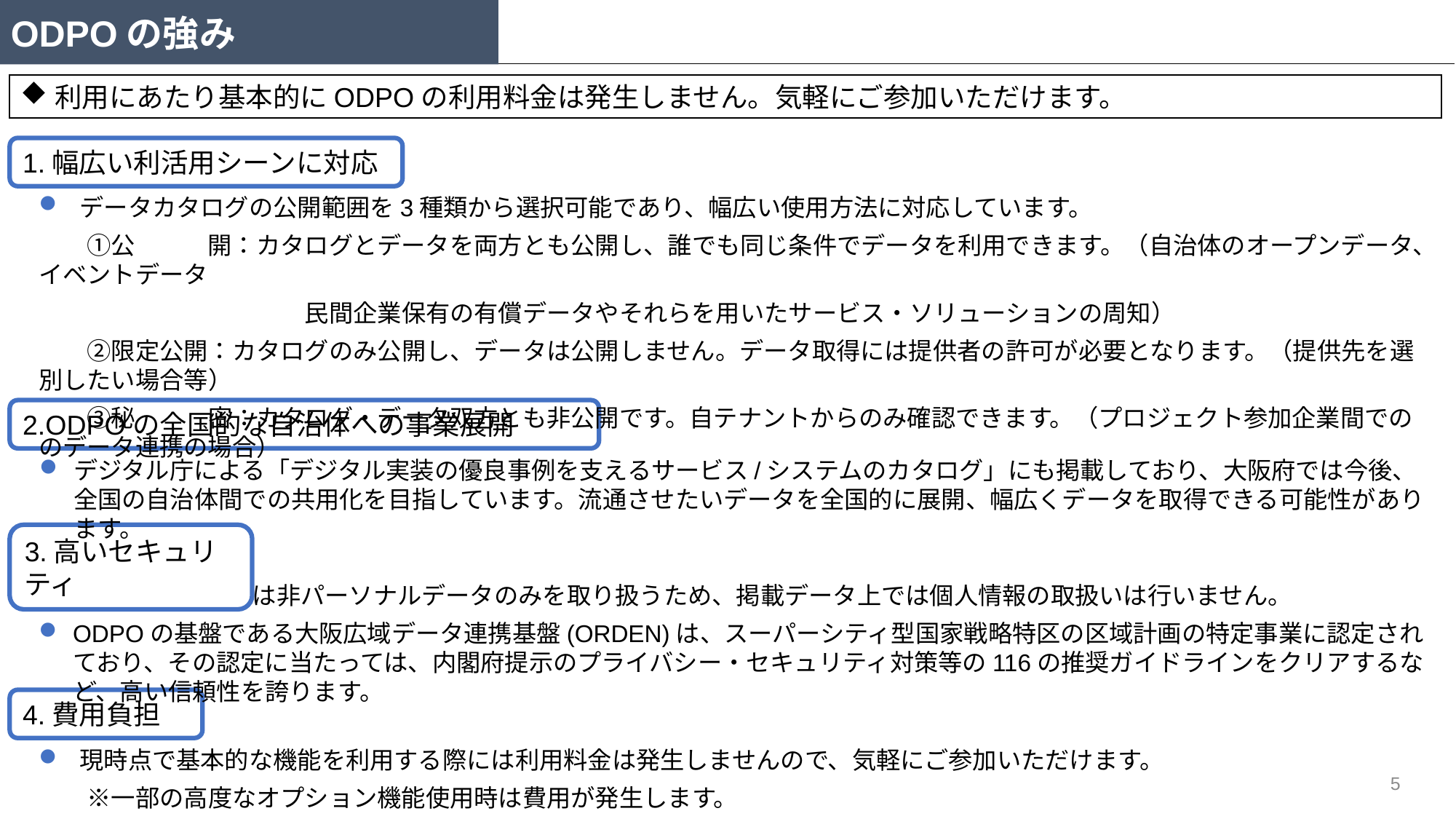

ODPOの強み
利用にあたり基本的にODPOの利用料金は発生しません。気軽にご参加いただけます。
1.幅広い利活用シーンに対応
データカタログの公開範囲を3種類から選択可能であり、幅広い使用方法に対応しています。
　　①公　　　開：カタログとデータを両方とも公開し、誰でも同じ条件でデータを利用できます。（自治体のオープンデータ、イベントデータ
　　　　　　　　　　　民間企業保有の有償データやそれらを用いたサービス・ソリューションの周知）
　　②限定公開：カタログのみ公開し、データは公開しません。データ取得には提供者の許可が必要となります。（提供先を選別したい場合等）
　　③秘　　　密：カタログ・データ双方とも非公開です。自テナントからのみ確認できます。（プロジェクト参加企業間でののデータ連携の場合）
2.ODPOの全国的な自治体への事業展開
デジタル庁による「デジタル実装の優良事例を支えるサービス/システムのカタログ」にも掲載しており、大阪府では今後、全国の自治体間での共用化を目指しています。流通させたいデータを全国的に展開、幅広くデータを取得できる可能性があります。
3.高いセキュリティ
現状、ODPOでは非パーソナルデータのみを取り扱うため、掲載データ上では個人情報の取扱いは行いません。
ODPOの基盤である大阪広域データ連携基盤(ORDEN)は、スーパーシティ型国家戦略特区の区域計画の特定事業に認定されており、その認定に当たっては、内閣府提示のプライバシー・セキュリティ対策等の116の推奨ガイドラインをクリアするなど、高い信頼性を誇ります。
4.費用負担
現時点で基本的な機能を利用する際には利用料金は発生しませんので、気軽にご参加いただけます。
　　※一部の高度なオプション機能使用時は費用が発生します。
5